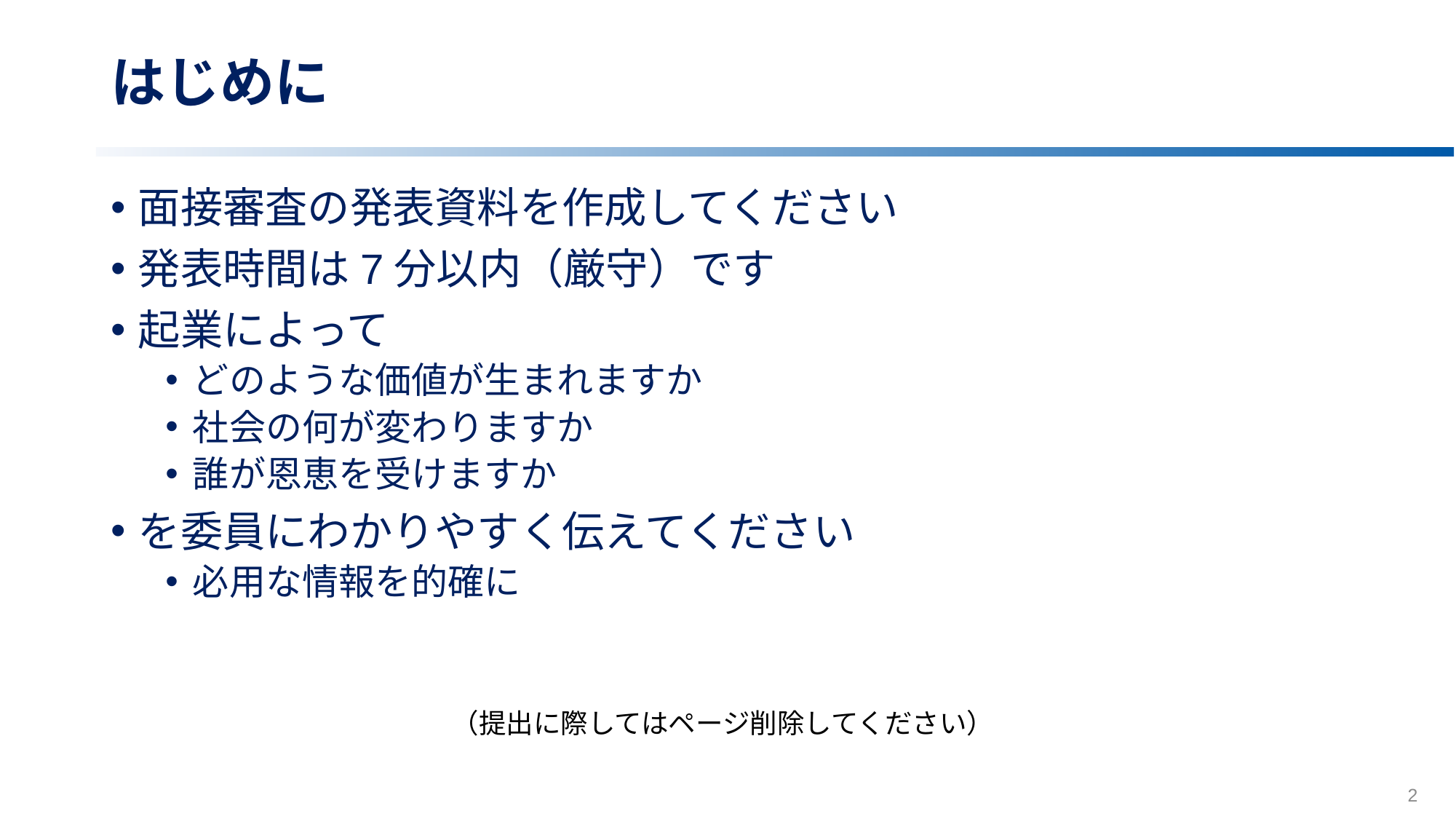

# はじめに
面接審査の発表資料を作成してください
発表時間は7分以内（厳守）です
起業によって
どのような価値が生まれますか
社会の何が変わりますか
誰が恩恵を受けますか
を委員にわかりやすく伝えてください
必用な情報を的確に
（提出に際してはページ削除してください）
2